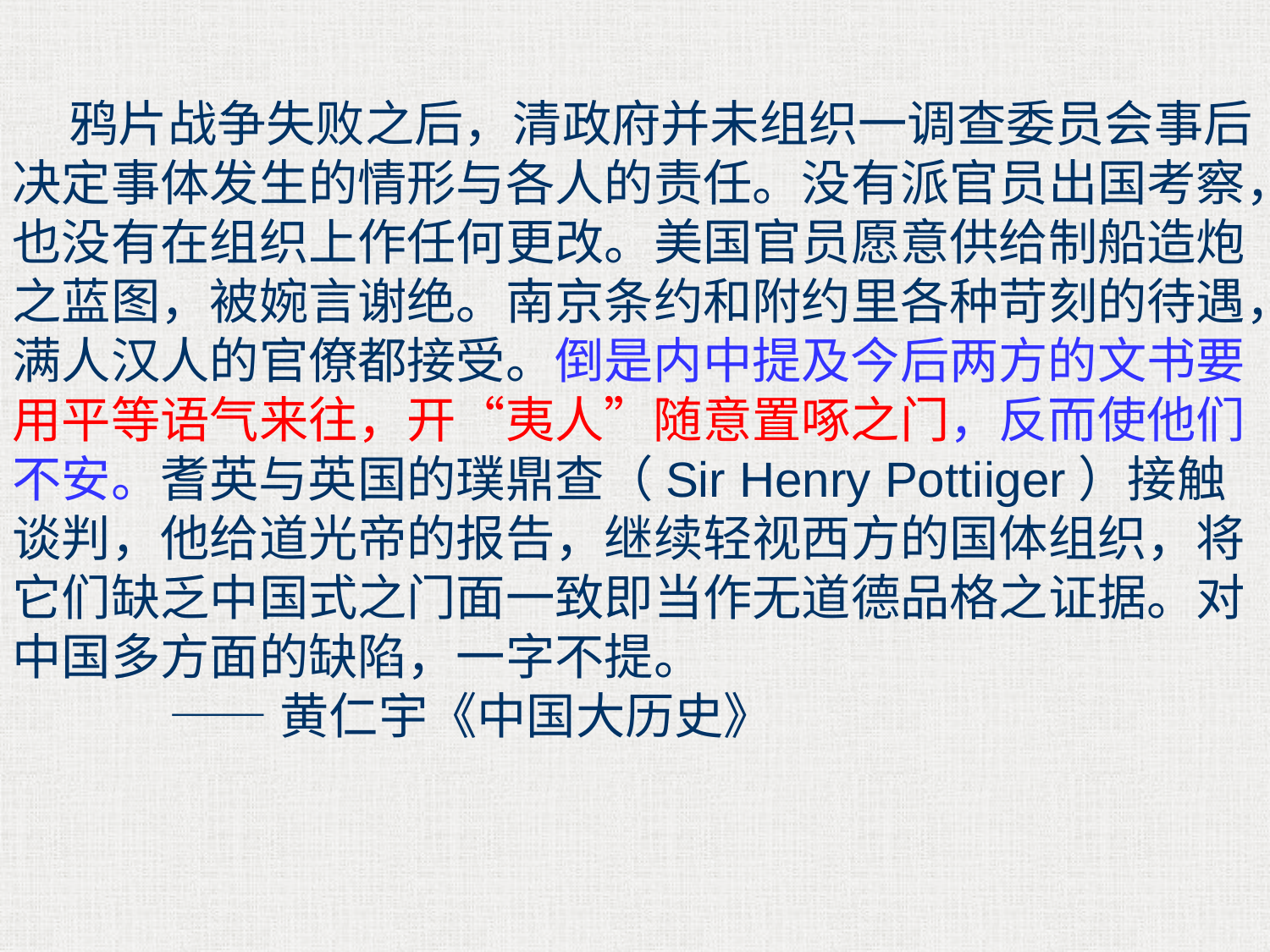

鸦片战争失败之后，清政府并未组织一调查委员会事后决定事体发生的情形与各人的责任。没有派官员出国考察，也没有在组织上作任何更改。美国官员愿意供给制船造炮之蓝图，被婉言谢绝。南京条约和附约里各种苛刻的待遇，满人汉人的官僚都接受。倒是内中提及今后两方的文书要用平等语气来往，开“夷人”随意置啄之门，反而使他们不安。耆英与英国的璞鼎查（Sir Henry Pottiiger）接触谈判，他给道光帝的报告，继续轻视西方的国体组织，将它们缺乏中国式之门面一致即当作无道德品格之证据。对中国多方面的缺陷，一字不提。
              ——黄仁宇《中国大历史》